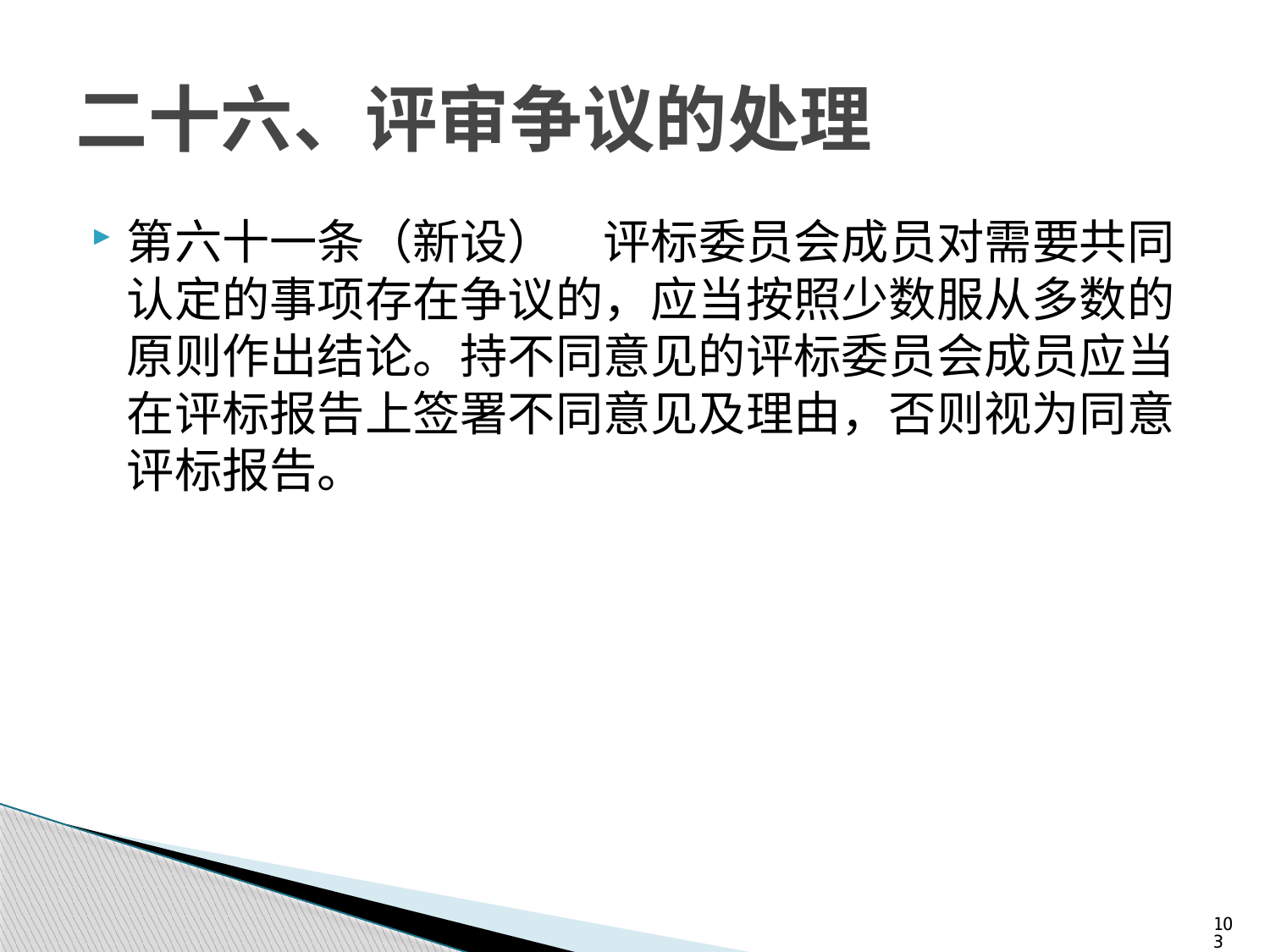

# 二十六、评审争议的处理
第六十一条（新设）　评标委员会成员对需要共同认定的事项存在争议的，应当按照少数服从多数的原则作出结论。持不同意见的评标委员会成员应当在评标报告上签署不同意见及理由，否则视为同意评标报告。
103